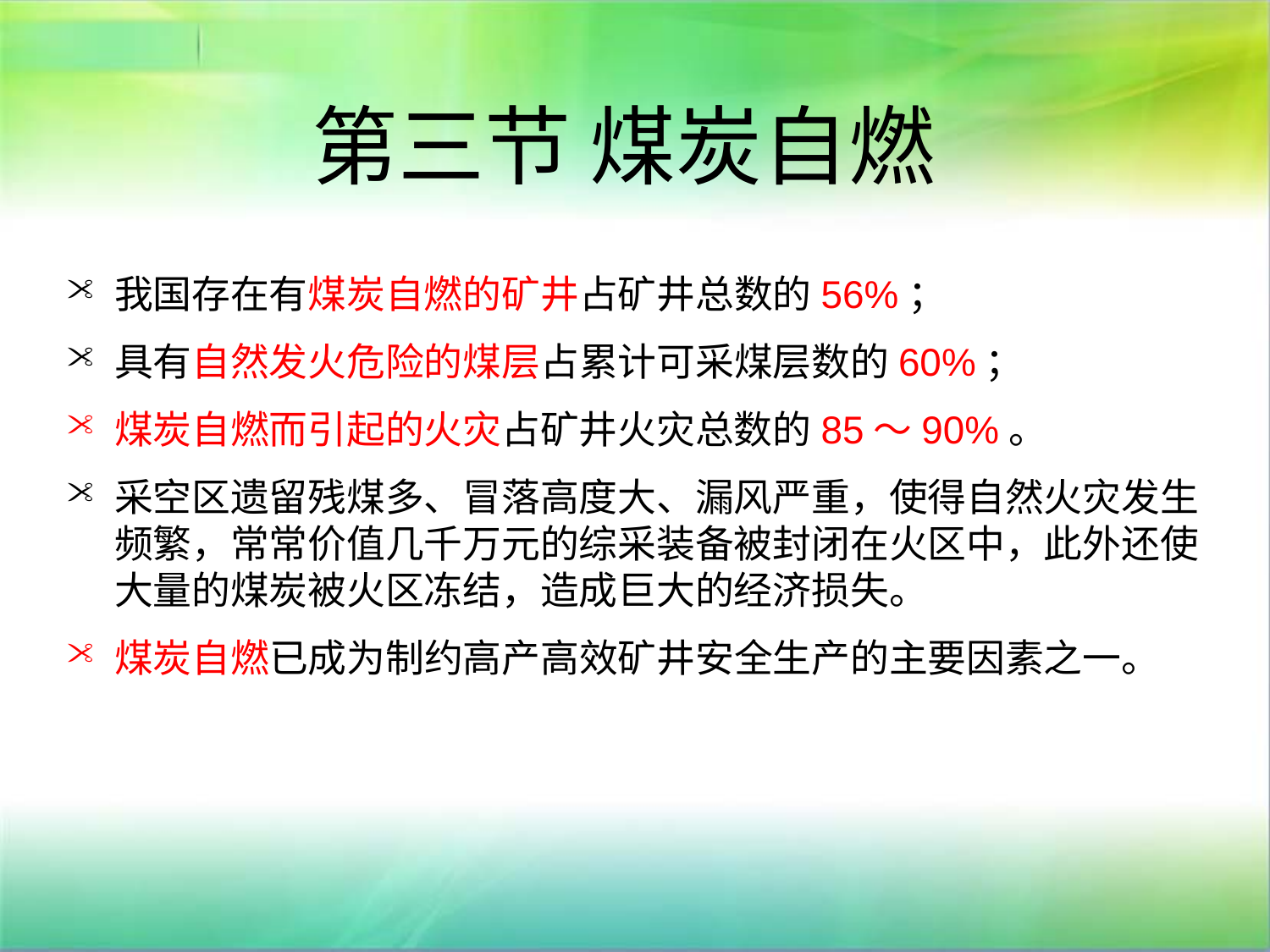

# 第三节 煤炭自燃
我国存在有煤炭自燃的矿井占矿井总数的56%；
具有自然发火危险的煤层占累计可采煤层数的60%；
煤炭自燃而引起的火灾占矿井火灾总数的85～90%。
采空区遗留残煤多、冒落高度大、漏风严重，使得自然火灾发生频繁，常常价值几千万元的综采装备被封闭在火区中，此外还使大量的煤炭被火区冻结，造成巨大的经济损失。
煤炭自燃已成为制约高产高效矿井安全生产的主要因素之一。